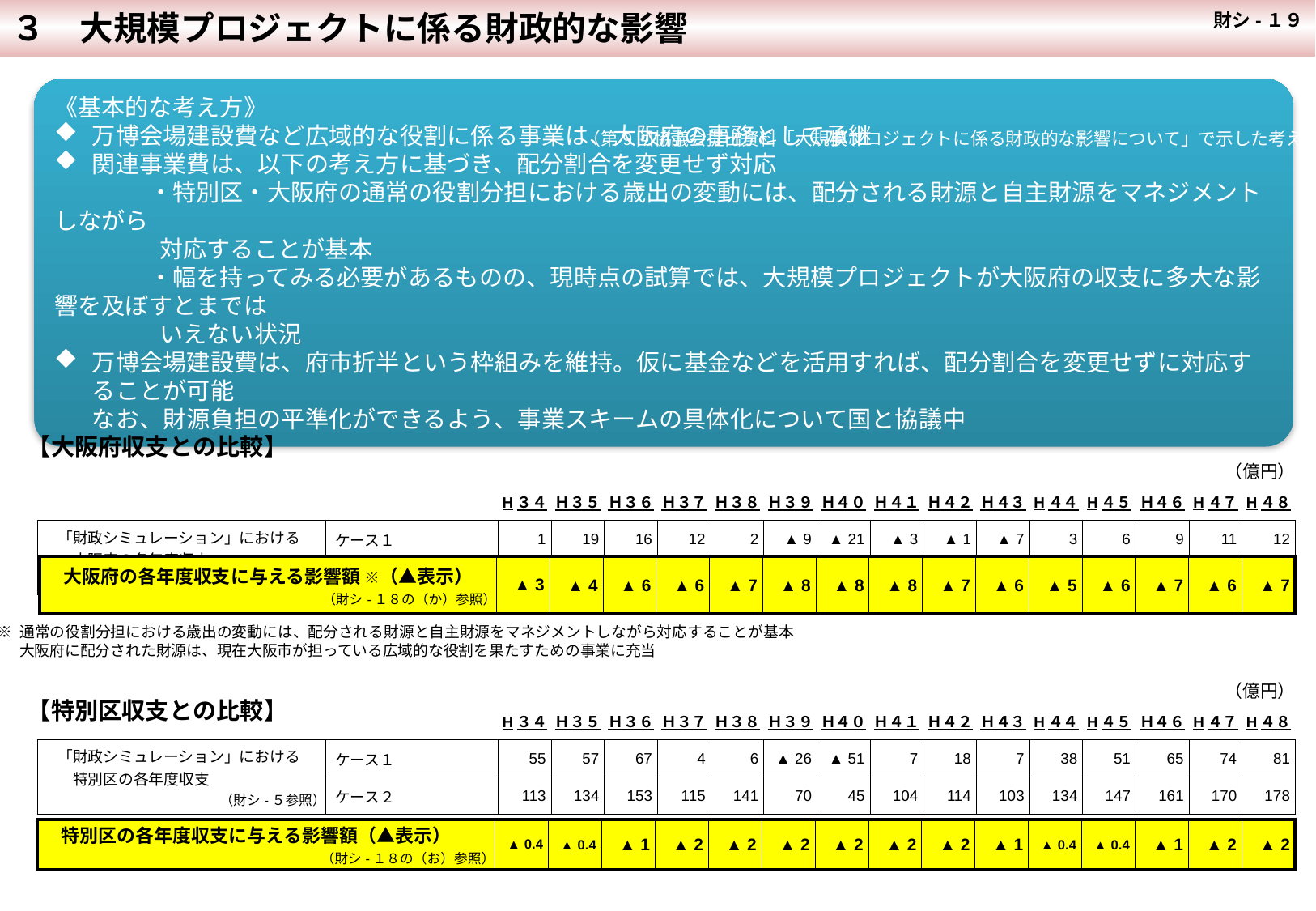

３　大規模プロジェクトに係る財政的な影響
 財シ-１９
《基本的な考え方》
万博会場建設費など広域的な役割に係る事業は、大阪府の事務として承継
関連事業費は、以下の考え方に基づき、配分割合を変更せず対応
　　　　・特別区・大阪府の通常の役割分担における歳出の変動には、配分される財源と自主財源をマネジメントしながら
　　　　  対応することが基本
　　　　・幅を持ってみる必要があるものの、現時点の試算では、大規模プロジェクトが大阪府の収支に多大な影響を及ぼすとまでは
　　　　  いえない状況
万博会場建設費は、府市折半という枠組みを維持。仮に基金などを活用すれば、配分割合を変更せずに対応することが可能
なお、財源負担の平準化ができるよう、事業スキームの具体化について国と協議中
（第9回協議会提出資料「大規模プロジェクトに係る財政的な影響について」で示した考え方）
|  |  |  |  |  |  | （億円） |  |  |  |  |  |  |  |  |  |  |
| --- | --- | --- | --- | --- | --- | --- | --- | --- | --- | --- | --- | --- | --- | --- | --- | --- |
|  |  | H３４ | Ｈ３５ | Ｈ３６ | Ｈ３７ | Ｈ３８ | Ｈ３９ | Ｈ４０ | Ｈ４１ | Ｈ４２ | Ｈ４３ | H４４ | H４５ | Ｈ４６ | H４７ | H４８ |
| 「財政シミュレーション」における 　　大阪府の各年度収支 （財シ-１５参照） | ケース１ | 1 | 19 | 16 | 12 | 2 | ▲ 9 | ▲ 21 | ▲ 3 | ▲ 1 | ▲ 7 | 3 | 6 | 9 | 11 | 12 |
|  | ケース２ | 16 | 41 | 40 | 43 | 39 | 17 | 5 | 24 | 26 | 19 | 30 | 32 | 36 | 37 | 39 |
【大阪府収支との比較】
| 大阪府の各年度収支に与える影響額 ※（▲表示） （財シ-１８の（か）参照） | ▲ 3 | ▲ 4 | ▲ 6 | ▲ 6 | ▲ 7 | ▲ 8 | ▲ 8 | ▲ 8 | ▲ 7 | ▲ 6 | ▲ 5 | ▲ 6 | ▲ 7 | ▲ 6 | ▲ 7 |
| --- | --- | --- | --- | --- | --- | --- | --- | --- | --- | --- | --- | --- | --- | --- | --- |
※ 通常の役割分担における歳出の変動には、配分される財源と自主財源をマネジメントしながら対応することが基本
　  大阪府に配分された財源は、現在大阪市が担っている広域的な役割を果たすための事業に充当
|  |  |  |  |  |  | （億円） |  |  |  |  |  |  |  |  |  |  |
| --- | --- | --- | --- | --- | --- | --- | --- | --- | --- | --- | --- | --- | --- | --- | --- | --- |
|  |  | H３４ | Ｈ３５ | Ｈ３６ | Ｈ３７ | Ｈ３８ | Ｈ３９ | Ｈ４０ | Ｈ４１ | Ｈ４２ | Ｈ４３ | H４４ | H４５ | Ｈ４６ | H４７ | H４８ |
| 「財政シミュレーション」における 　　特別区の各年度収支 （財シ-５参照） | ケース１ | 55 | 57 | 67 | 4 | 6 | ▲ 26 | ▲ 51 | 7 | 18 | 7 | 38 | 51 | 65 | 74 | 81 |
|  | ケース２ | 113 | 134 | 153 | 115 | 141 | 70 | 45 | 104 | 114 | 103 | 134 | 147 | 161 | 170 | 178 |
【特別区収支との比較】
| 特別区の各年度収支に与える影響額（▲表示） （財シ-１８の（お）参照） | ▲ 0.4 | ▲ 0.4 | ▲ 1 | ▲ 2 | ▲ 2 | ▲ 2 | ▲ 2 | ▲ 2 | ▲ 2 | ▲ 1 | ▲ 0.4 | ▲ 0.4 | ▲ 1 | ▲ 2 | ▲ 2 |
| --- | --- | --- | --- | --- | --- | --- | --- | --- | --- | --- | --- | --- | --- | --- | --- |